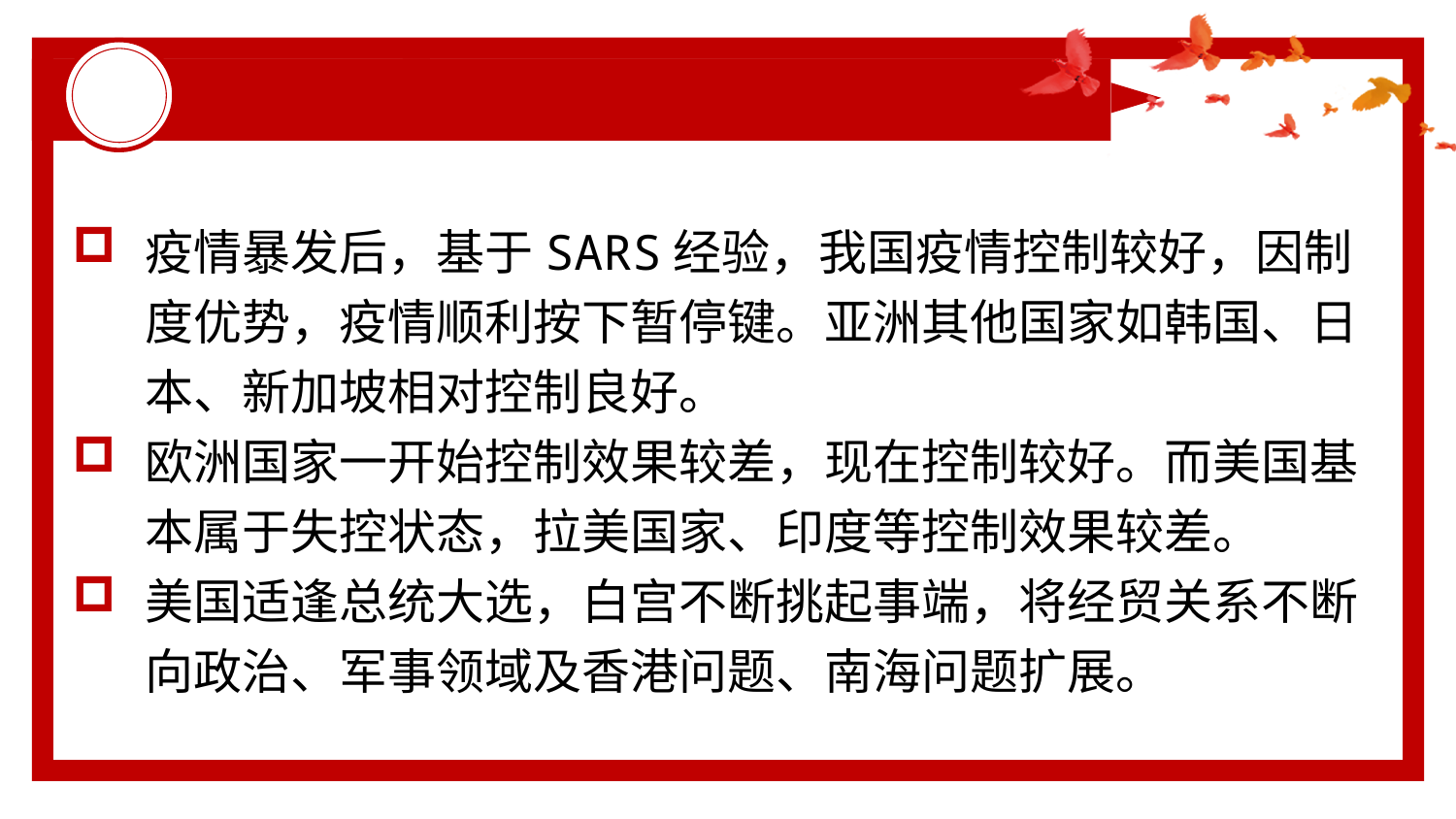

疫情暴发后，基于SARS经验，我国疫情控制较好，因制度优势，疫情顺利按下暂停键。亚洲其他国家如韩国、日本、新加坡相对控制良好。
欧洲国家一开始控制效果较差，现在控制较好。而美国基本属于失控状态，拉美国家、印度等控制效果较差。
美国适逢总统大选，白宫不断挑起事端，将经贸关系不断向政治、军事领域及香港问题、南海问题扩展。